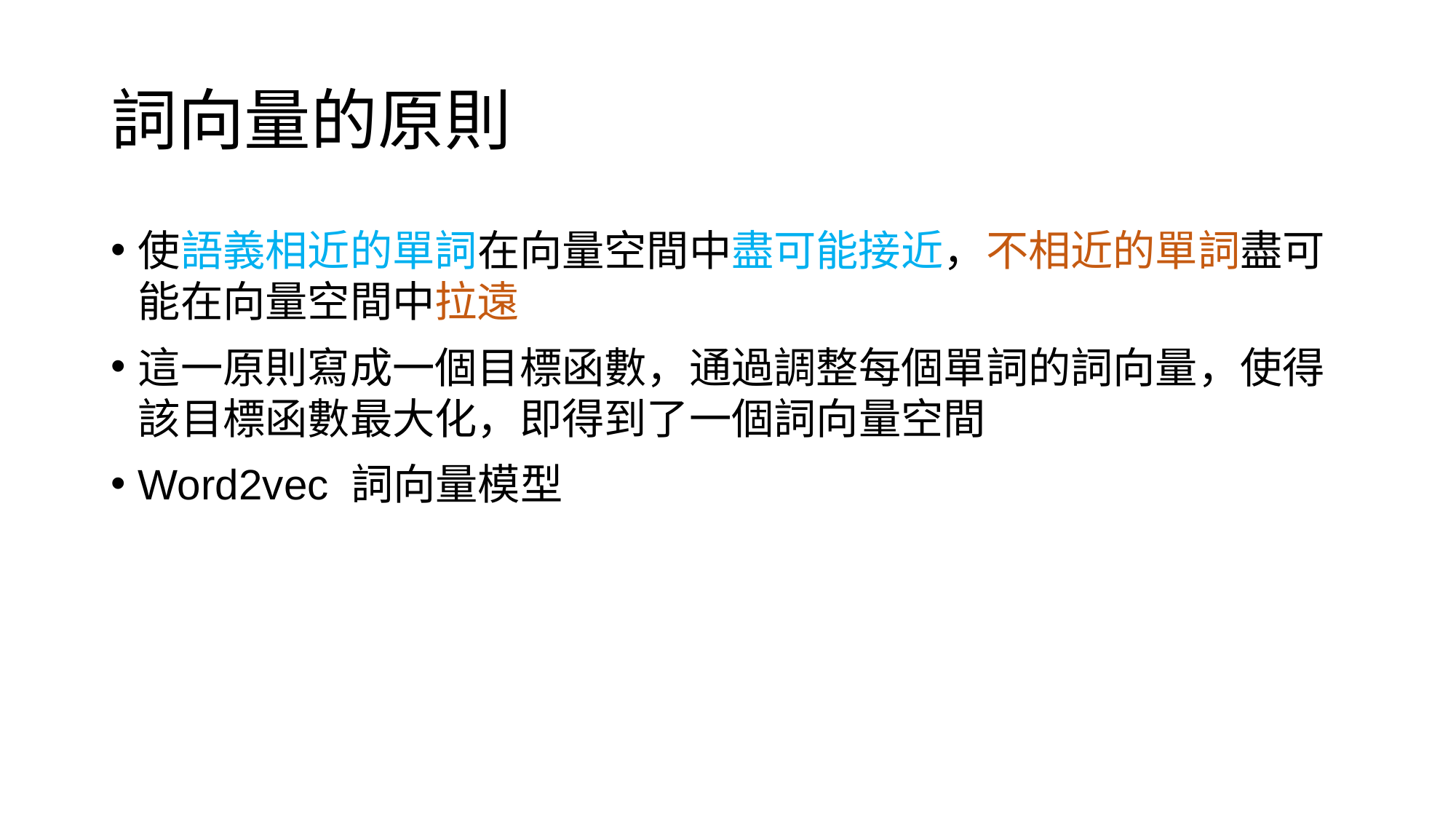

# 詞向量的原則
使語義相近的單詞在向量空間中盡可能接近，不相近的單詞盡可能在向量空間中拉遠
這一原則寫成一個目標函數，通過調整每個單詞的詞向量，使得該目標函數最大化，即得到了一個詞向量空間
Word2vec 詞向量模型